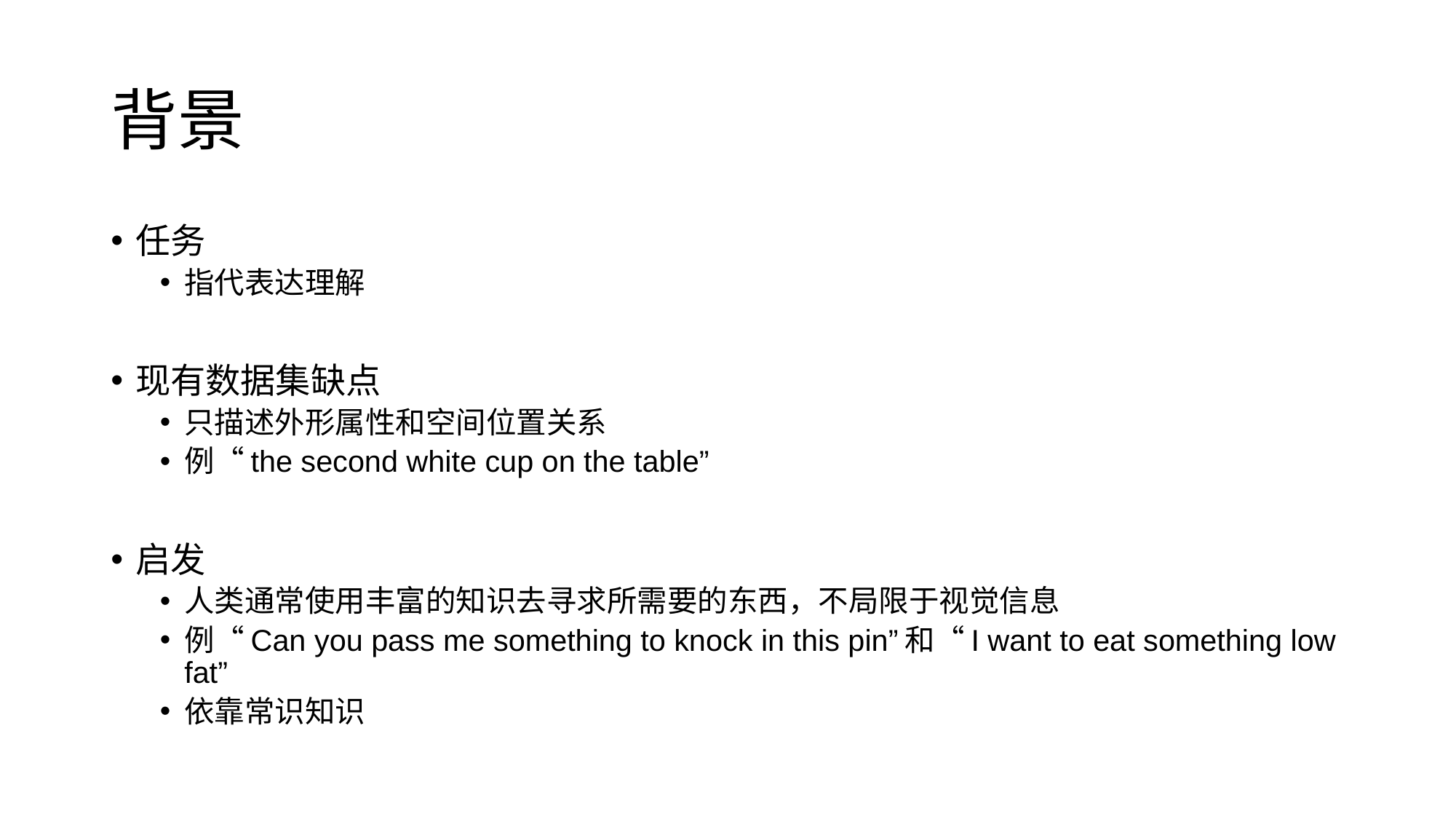

# 背景
任务
指代表达理解

现有数据集缺点
只描述外形属性和空间位置关系
例“the second white cup on the table”

启发
人类通常使用丰富的知识去寻求所需要的东西，不局限于视觉信息
例“Can you pass me something to knock in this pin”和“I want to eat something low fat”
依靠常识知识